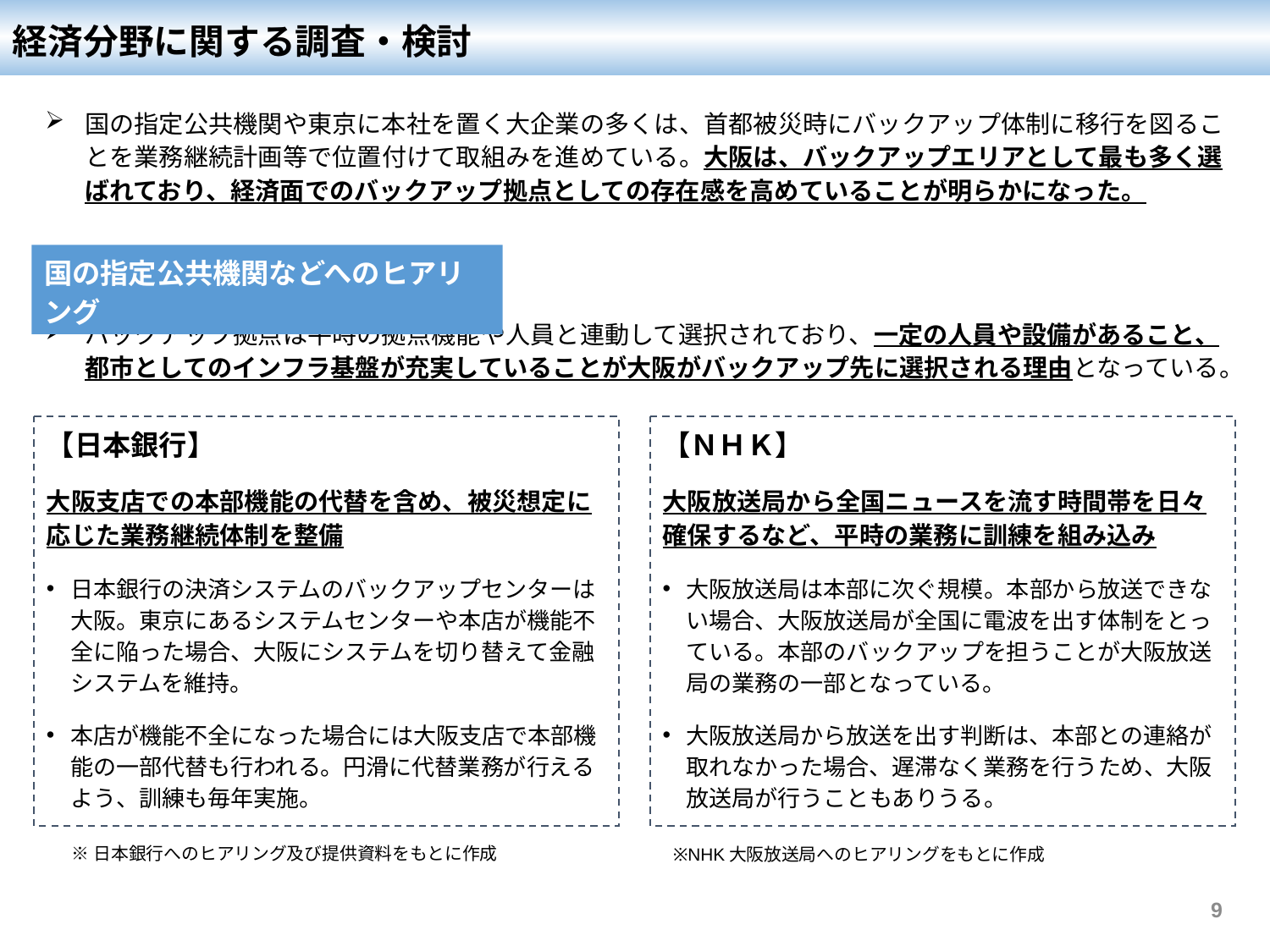

経済分野に関する調査・検討
国の指定公共機関や東京に本社を置く大企業の多くは、首都被災時にバックアップ体制に移行を図ることを業務継続計画等で位置付けて取組みを進めている。大阪は、バックアップエリアとして最も多く選ばれており、経済面でのバックアップ拠点としての存在感を高めていることが明らかになった。

バックアップ拠点は平時の拠点機能や人員と連動して選択されており、一定の人員や設備があること、都市としてのインフラ基盤が充実していることが大阪がバックアップ先に選択される理由となっている。
国の指定公共機関などへのヒアリング
【日本銀行】
大阪支店での本部機能の代替を含め、被災想定に応じた業務継続体制を整備
日本銀行の決済システムのバックアップセンターは大阪。東京にあるシステムセンターや本店が機能不全に陥った場合、大阪にシステムを切り替えて金融システムを維持。
本店が機能不全になった場合には大阪支店で本部機能の一部代替も行われる。円滑に代替業務が行えるよう、訓練も毎年実施。
【ＮＨＫ】
大阪放送局から全国ニュースを流す時間帯を日々確保するなど、平時の業務に訓練を組み込み
大阪放送局は本部に次ぐ規模。本部から放送できない場合、大阪放送局が全国に電波を出す体制をとっている。本部のバックアップを担うことが大阪放送局の業務の一部となっている。
大阪放送局から放送を出す判断は、本部との連絡が取れなかった場合、遅滞なく業務を行うため、大阪放送局が行うこともありうる。
※日本銀行へのヒアリング及び提供資料をもとに作成
※NHK大阪放送局へのヒアリングをもとに作成
9